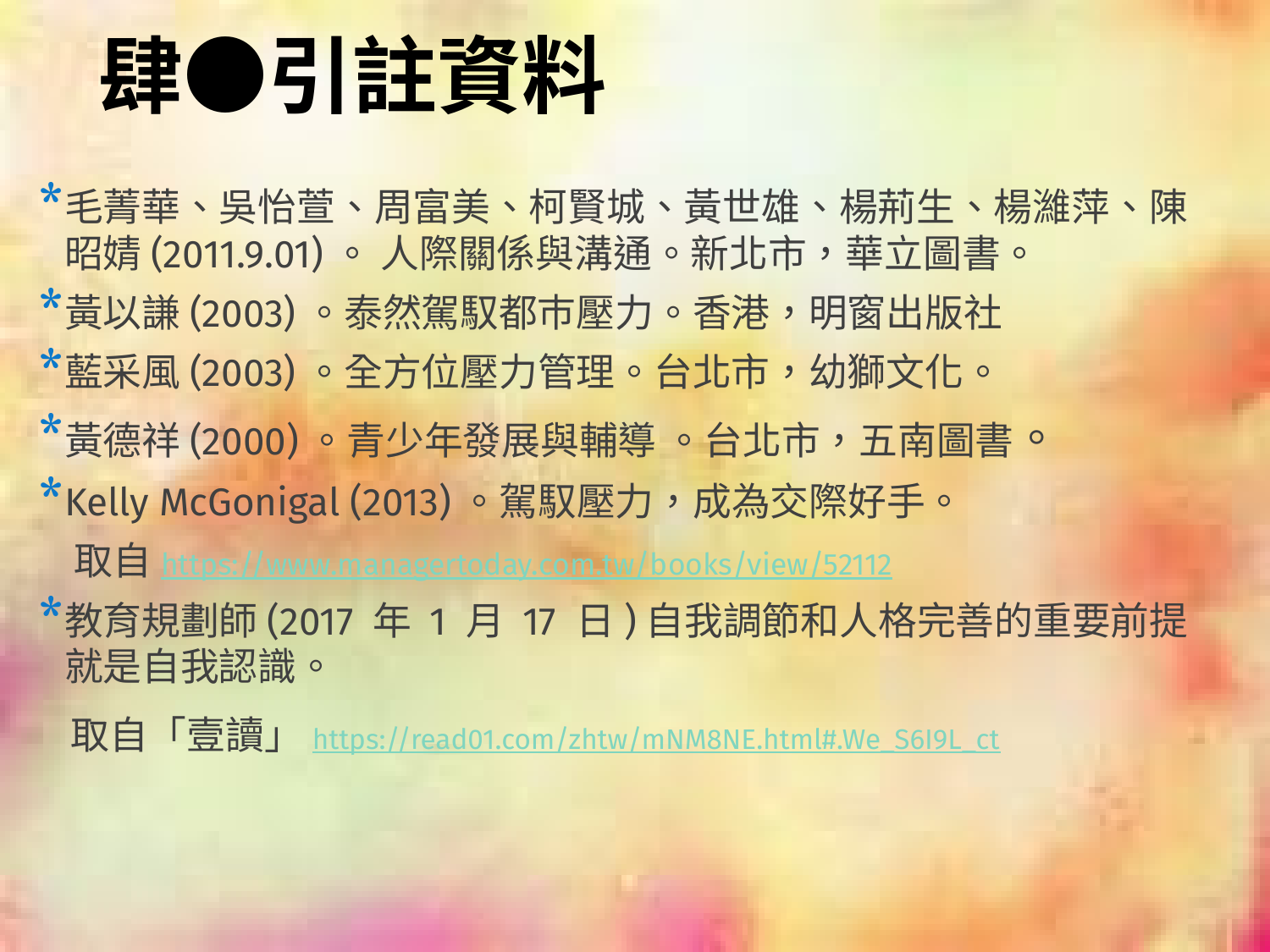

# 肆●引註資料
毛菁華、吳怡萱、周富美、柯賢城、黃世雄、楊荊生、楊濰萍、陳昭婧(2011.9.01)。 人際關係與溝通。新北市，華立圖書。
黃以謙(2003)。泰然駕馭都巿壓力。香港，明窗出版社
藍采風(2003)。全方位壓力管理。台北市，幼獅文化。
黃德祥(2000)。青少年發展與輔導 。台北市，五南圖書。
Kelly McGonigal (2013)。駕馭壓力，成為交際好手。
   取自https://www.managertoday.com.tw/books/view/52112
教育規劃師(2017 年 1 月 17 日)自我調節和人格完善的重要前提就是自我認識。
  取自「壹讀」https://read01.com/zhtw/mNM8NE.html#.We_S6I9L_ct